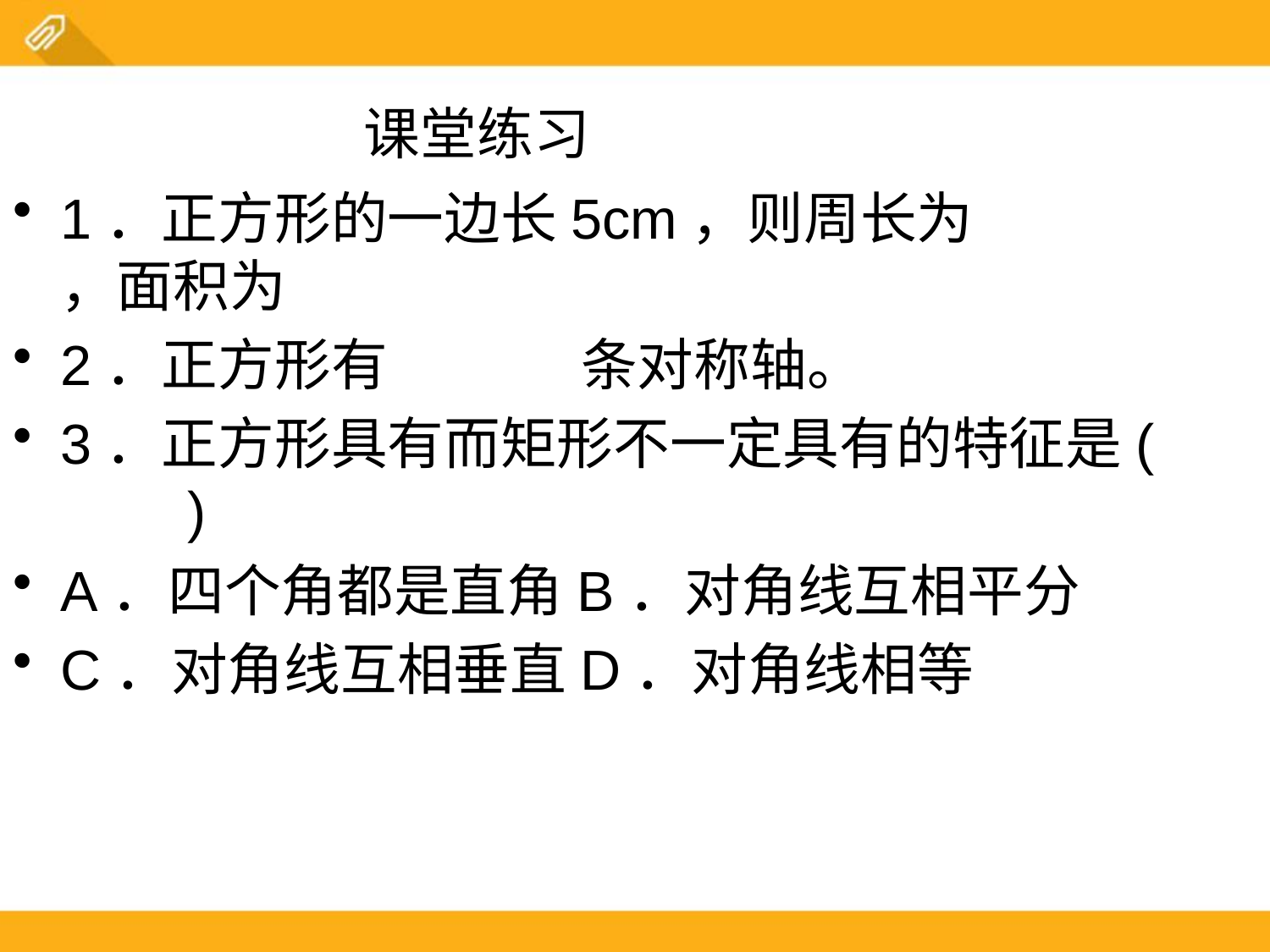

课堂练习
1．正方形的一边长5cm，则周长为		，面积为
2．正方形有		 条对称轴。
3．正方形具有而矩形不一定具有的特征是(		)
A．四个角都是直角B．对角线互相平分
C．对角线互相垂直D．对角线相等